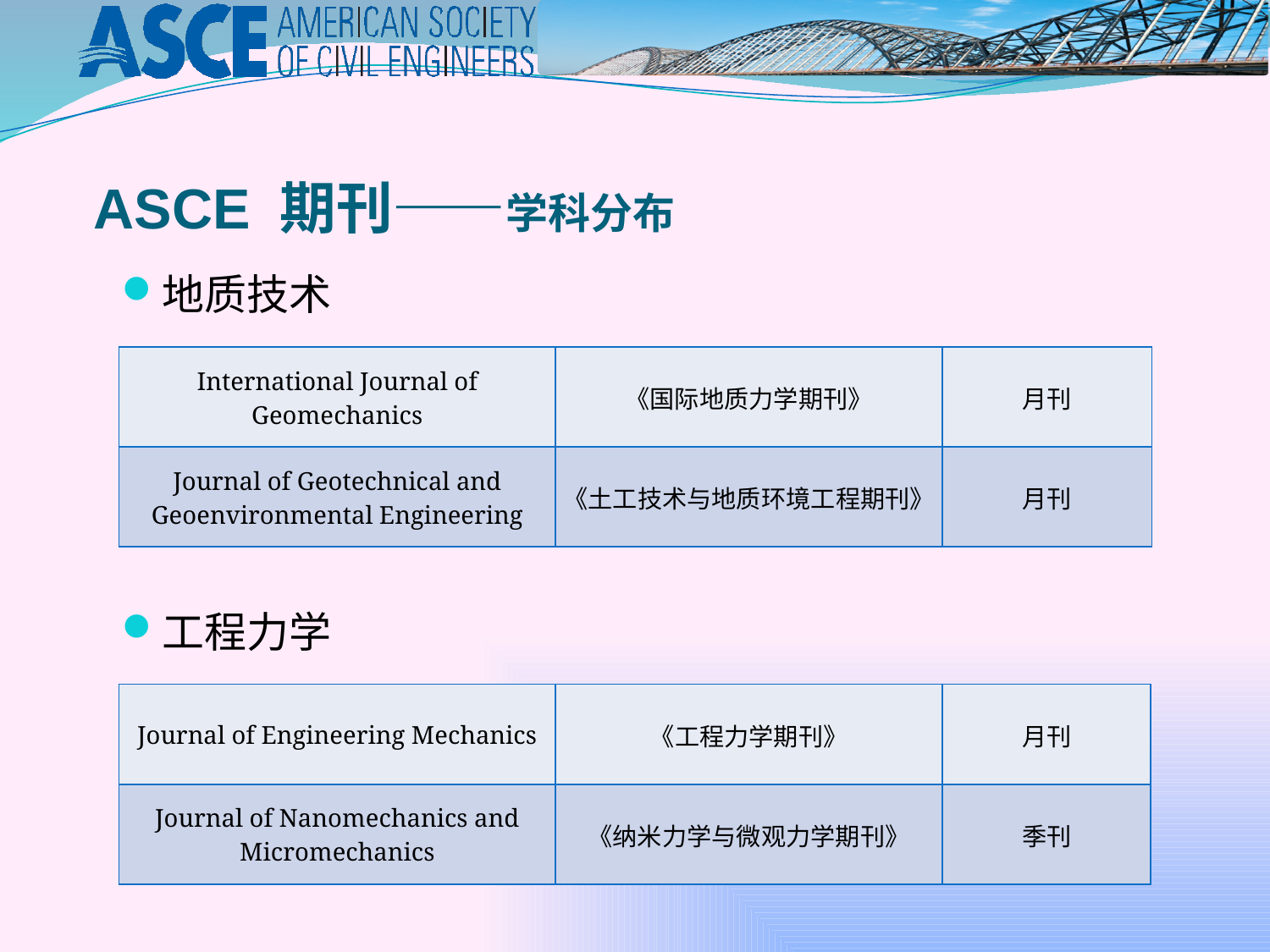

ASCE 期刊——学科分布
地质技术
| International Journal of Geomechanics | 《国际地质力学期刊》 | 月刊 |
| --- | --- | --- |
| Journal of Geotechnical and Geoenvironmental Engineering | 《土工技术与地质环境工程期刊》 | 月刊 |
工程力学
| Journal of Engineering Mechanics | 《工程力学期刊》 | 月刊 |
| --- | --- | --- |
| Journal of Nanomechanics and Micromechanics | 《纳米力学与微观力学期刊》 | 季刊 |